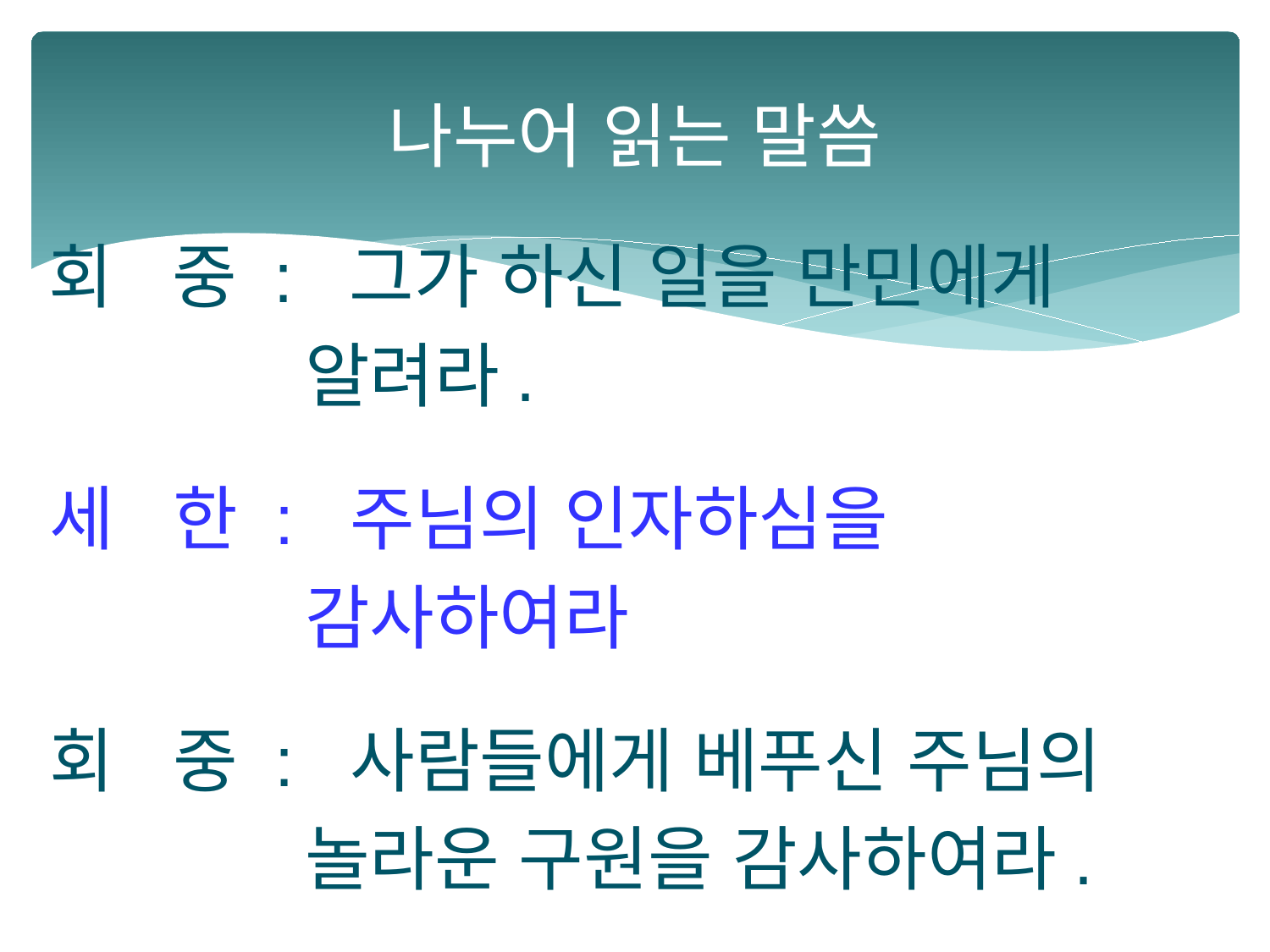

# 나누어 읽는 말씀
 회   중 :  그가 하신 일을 만민에게
              알려라.

 세   한 :  주님의 인자하심을
              감사하여라

 회   중 :  사람들에게 베푸신 주님의
              놀라운 구원을 감사하여라.